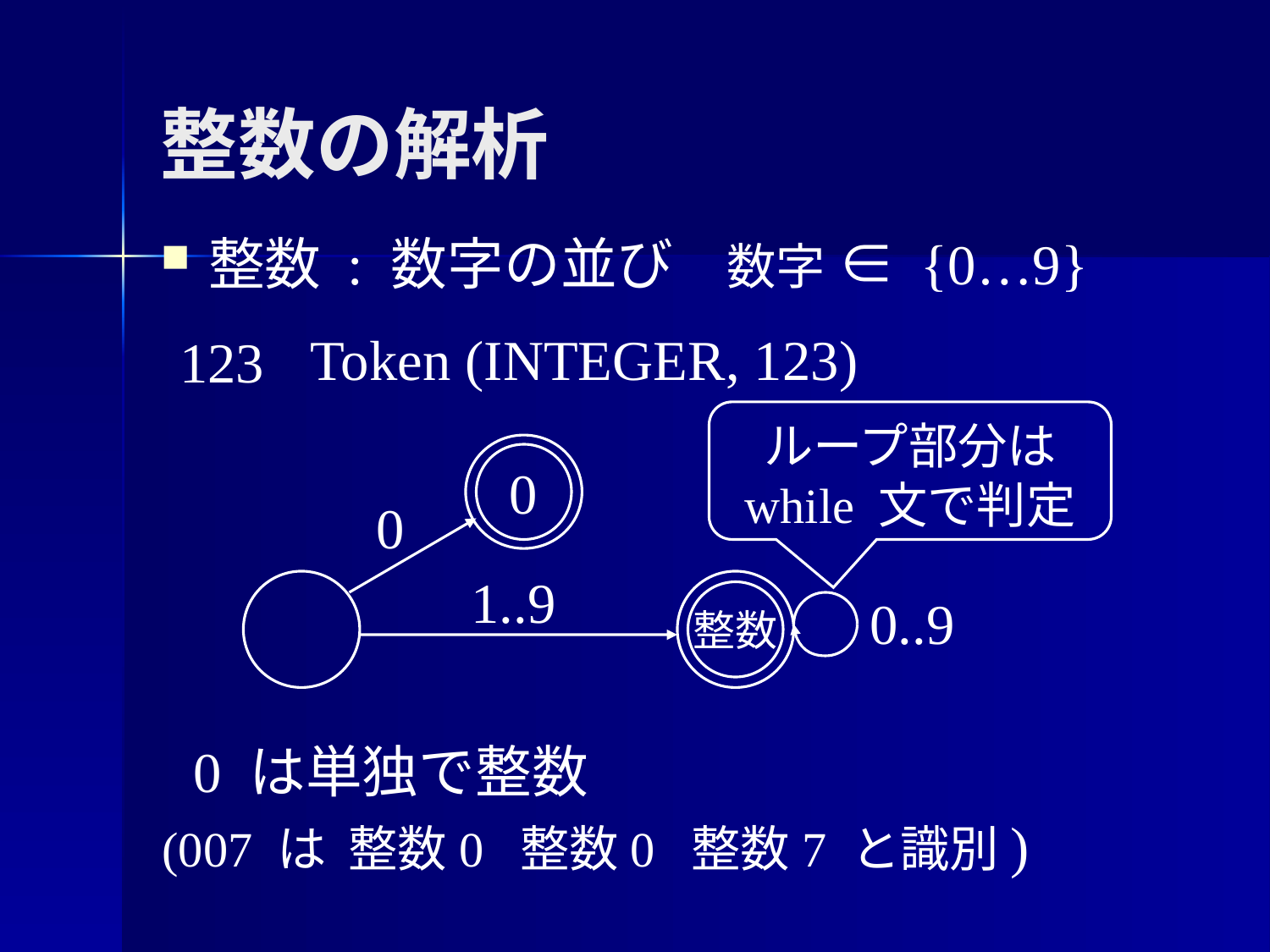

# 整数の解析
整数 : 数字の並び
数字 ∈ {0…9}
Token (INTEGER, 123)
123
ループ部分は
while 文で判定
0

0

1..9
整数

0..9

0 は単独で整数
(007 は  整数0  整数0  整数7 と識別)